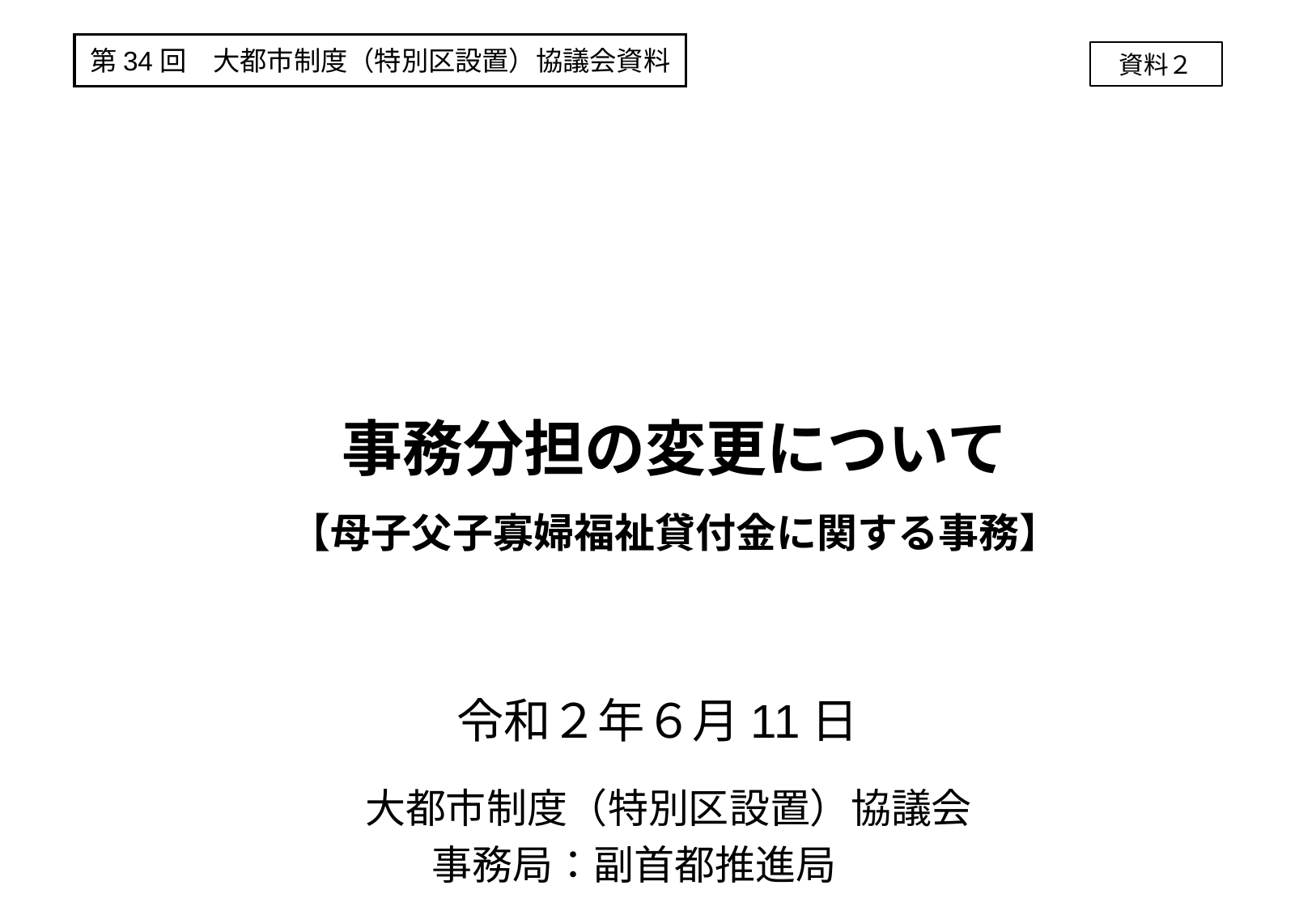

第34回　大都市制度（特別区設置）協議会資料
資料２
事務分担の変更について
【母子父子寡婦福祉貸付金に関する事務】
令和２年６月11日

 大都市制度（特別区設置）協議会
事務局：副首都推進局